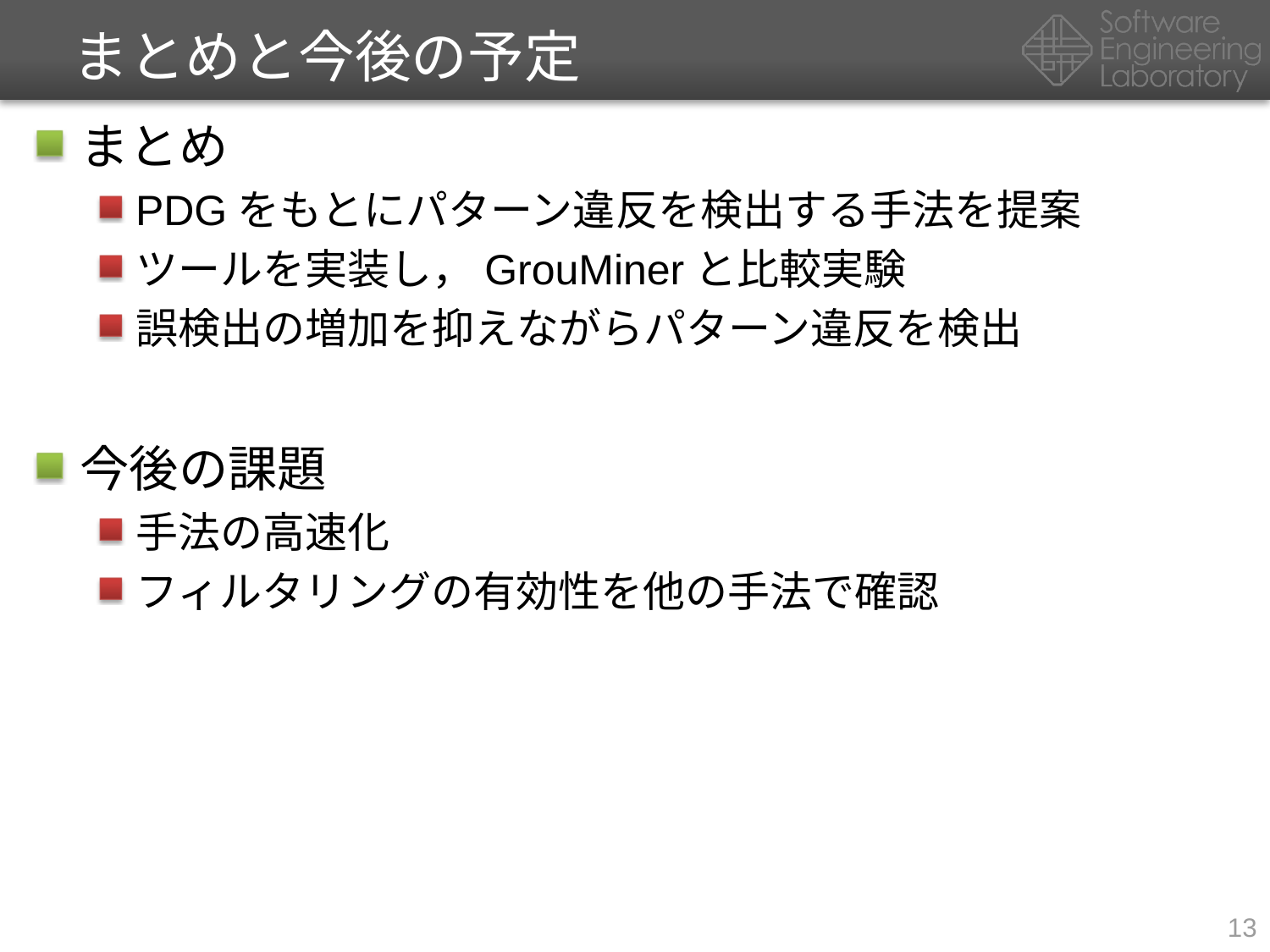

# まとめと今後の予定
まとめ
PDGをもとにパターン違反を検出する手法を提案
ツールを実装し，GrouMinerと比較実験
誤検出の増加を抑えながらパターン違反を検出

今後の課題
手法の高速化
フィルタリングの有効性を他の手法で確認

13